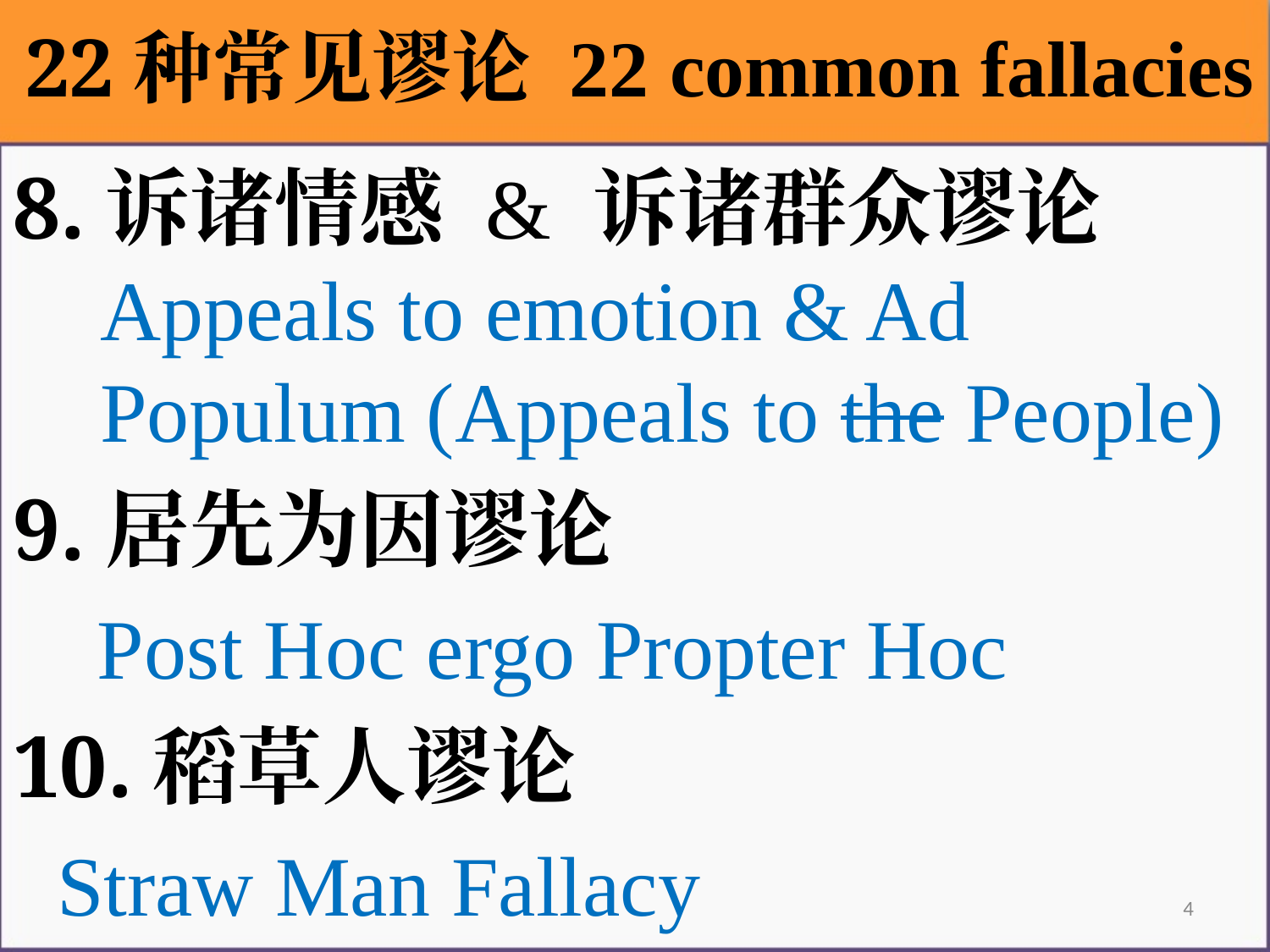

22种常见谬论 22 common fallacies
8.诉诸情感 & 诉诸群众谬论Appeals to emotion & Ad Populum (Appeals to the People)
9.居先为因谬论
    Post Hoc ergo Propter Hoc
10.稻草人谬论
  Straw Man Fallacy

4